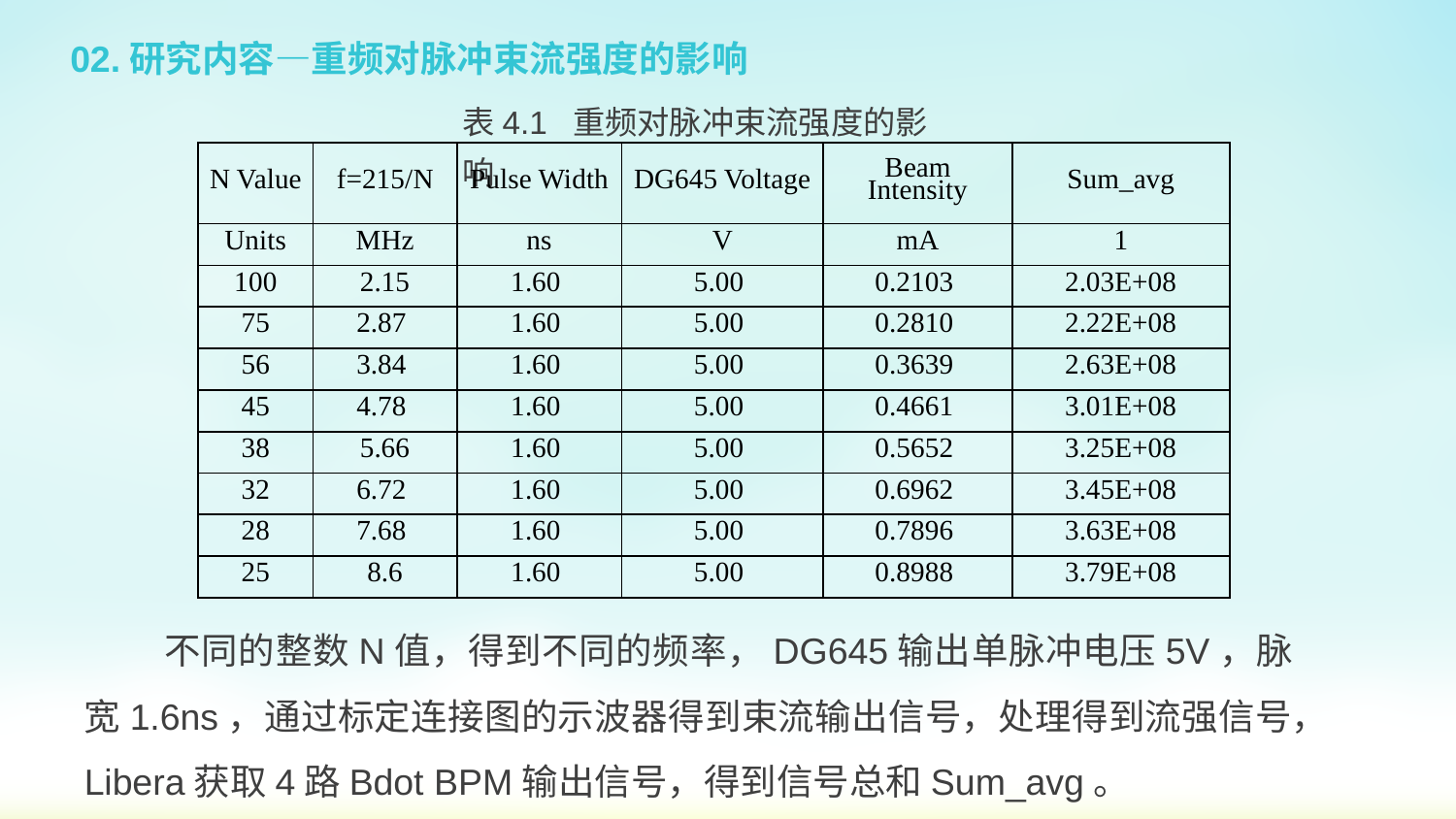

# 02.研究内容—重频对脉冲束流强度的影响
表4.1  重频对脉冲束流强度的影响
| N Value | f=215/N | Pulse Width | DG645 Voltage | Beam Intensity | Sum\_avg |
| --- | --- | --- | --- | --- | --- |
| Units | MHz | ns | V | mA | 1 |
| 100 | 2.15 | 1.60 | 5.00 | 0.2103 | 2.03E+08 |
| 75 | 2.87 | 1.60 | 5.00 | 0.2810 | 2.22E+08 |
| 56 | 3.84 | 1.60 | 5.00 | 0.3639 | 2.63E+08 |
| 45 | 4.78 | 1.60 | 5.00 | 0.4661 | 3.01E+08 |
| 38 | 5.66 | 1.60 | 5.00 | 0.5652 | 3.25E+08 |
| 32 | 6.72 | 1.60 | 5.00 | 0.6962 | 3.45E+08 |
| 28 | 7.68 | 1.60 | 5.00 | 0.7896 | 3.63E+08 |
| 25 | 8.6 | 1.60 | 5.00 | 0.8988 | 3.79E+08 |
        不同的整数N值，得到不同的频率，DG645输出单脉冲电压5V，脉宽1.6ns，通过标定连接图的示波器得到束流输出信号，处理得到流强信号，Libera获取4路Bdot BPM输出信号，得到信号总和Sum_avg。